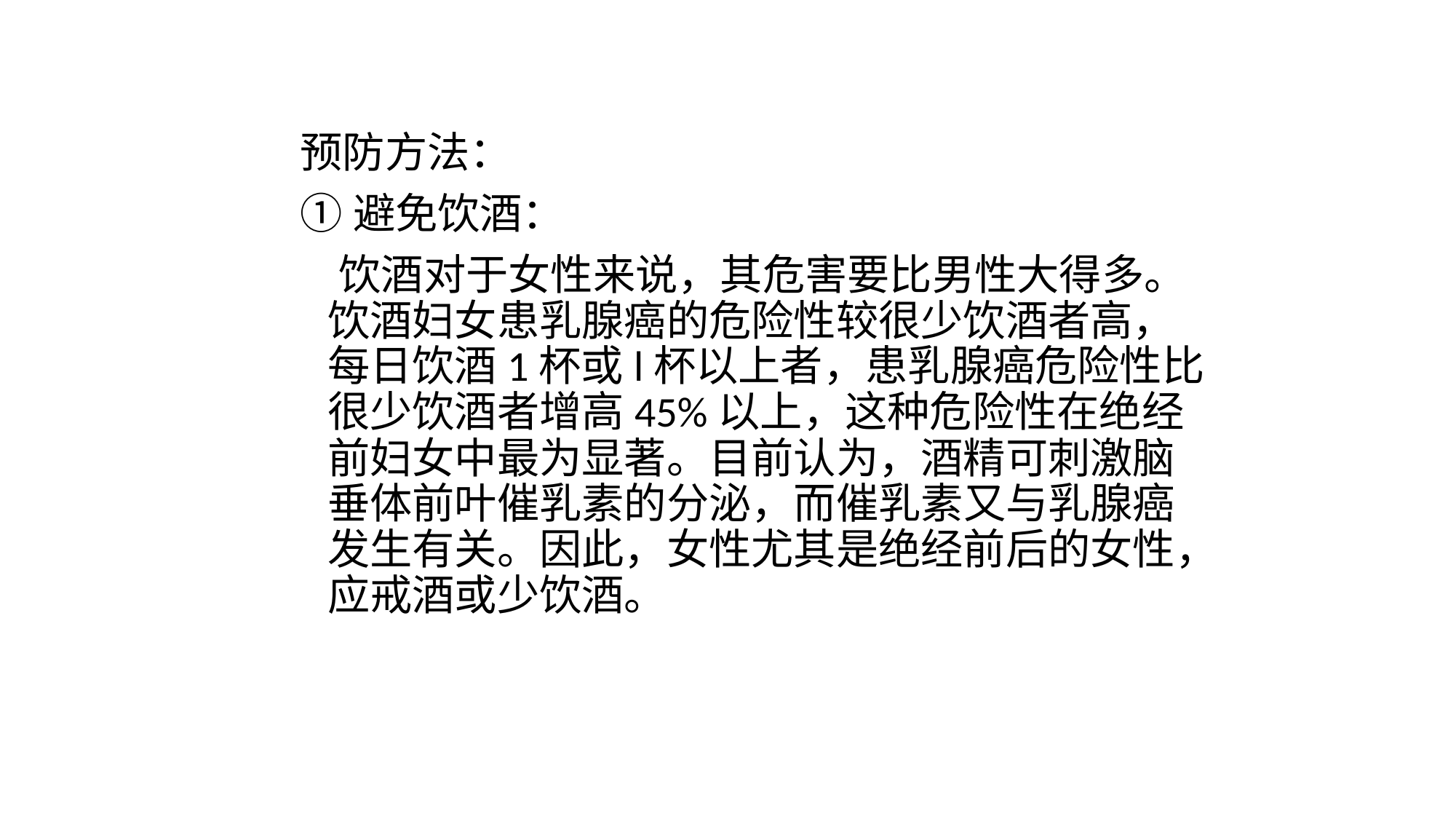

预防方法：
①避免饮酒：
   饮酒对于女性来说，其危害要比男性大得多。饮酒妇女患乳腺癌的危险性较很少饮酒者高，每日饮酒1杯或l杯以上者，患乳腺癌危险性比很少饮酒者增高45%以上，这种危险性在绝经前妇女中最为显著。目前认为，酒精可刺激脑垂体前叶催乳素的分泌，而催乳素又与乳腺癌发生有关。因此，女性尤其是绝经前后的女性，应戒酒或少饮酒。